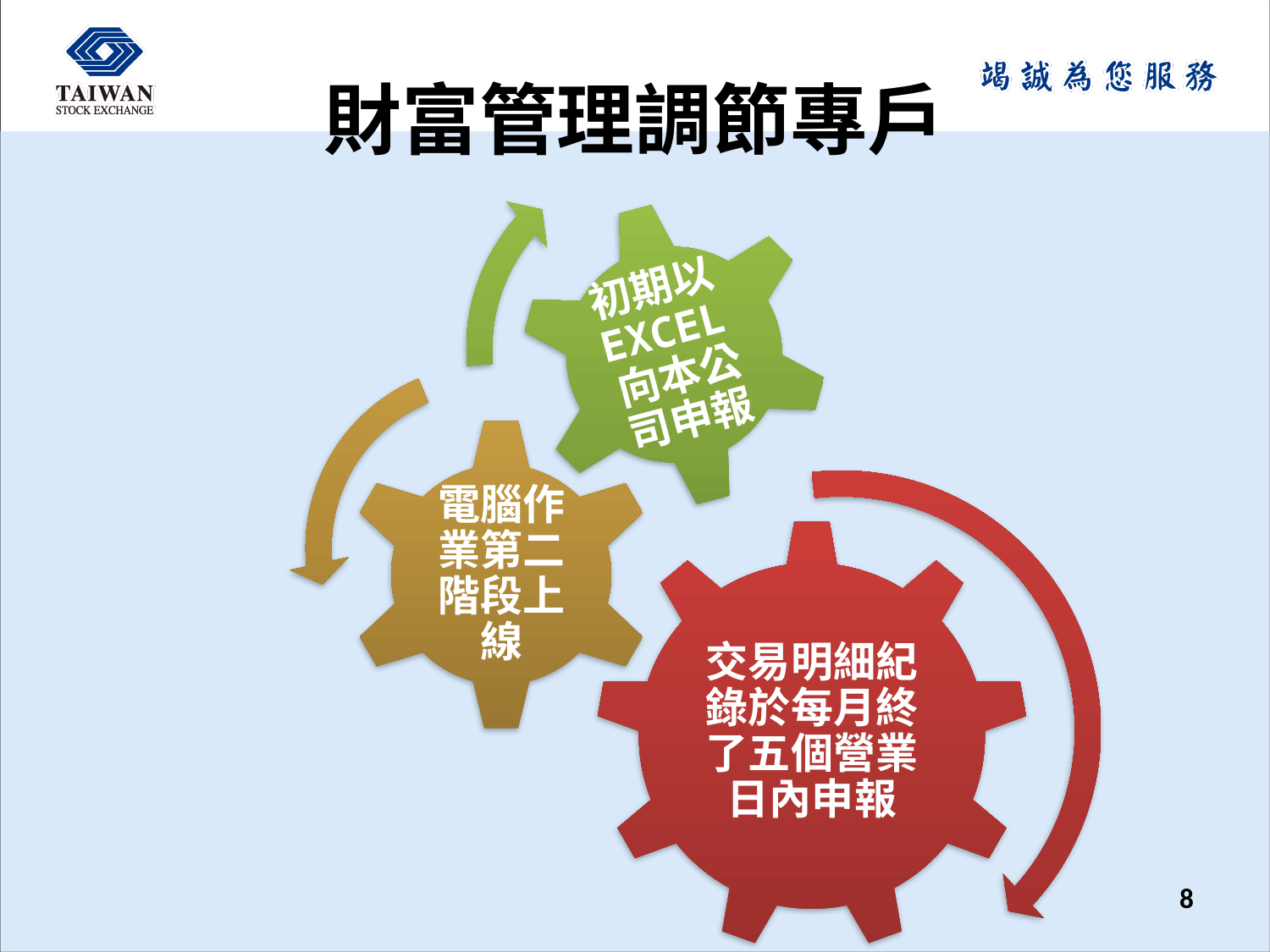

# 財富管理調節專戶
交易明細紀錄於每月終了五個營業日內申報
電腦作業第二階段上線
初期以EXCEL向本公司申報
8